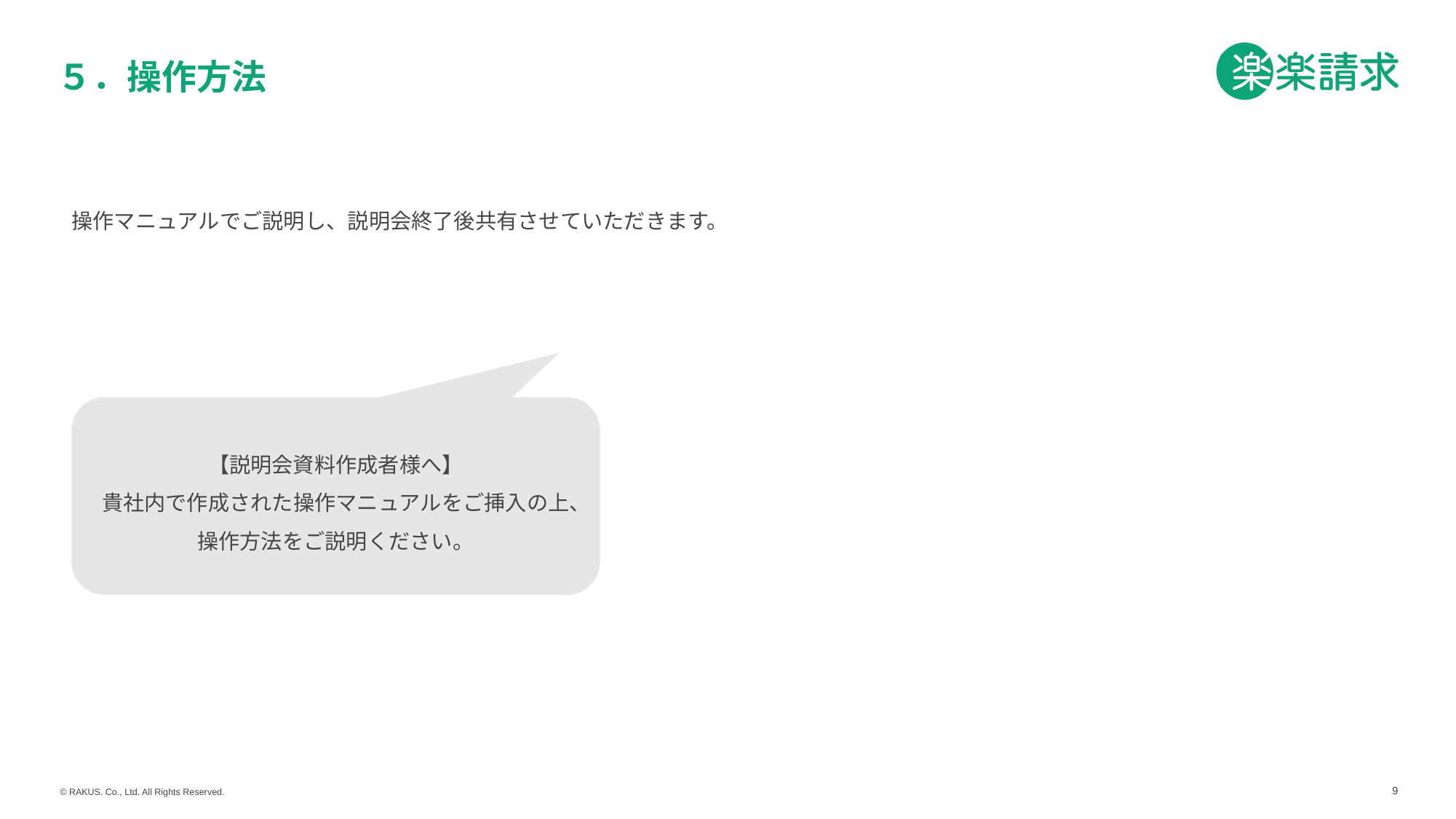

# ５．操作方法
操作マニュアルでご説明し、説明会終了後共有させていただきます。
【説明会資料作成者様へ】
貴社内で作成された操作マニュアルをご挿入の上、
操作方法をご説明ください。
9